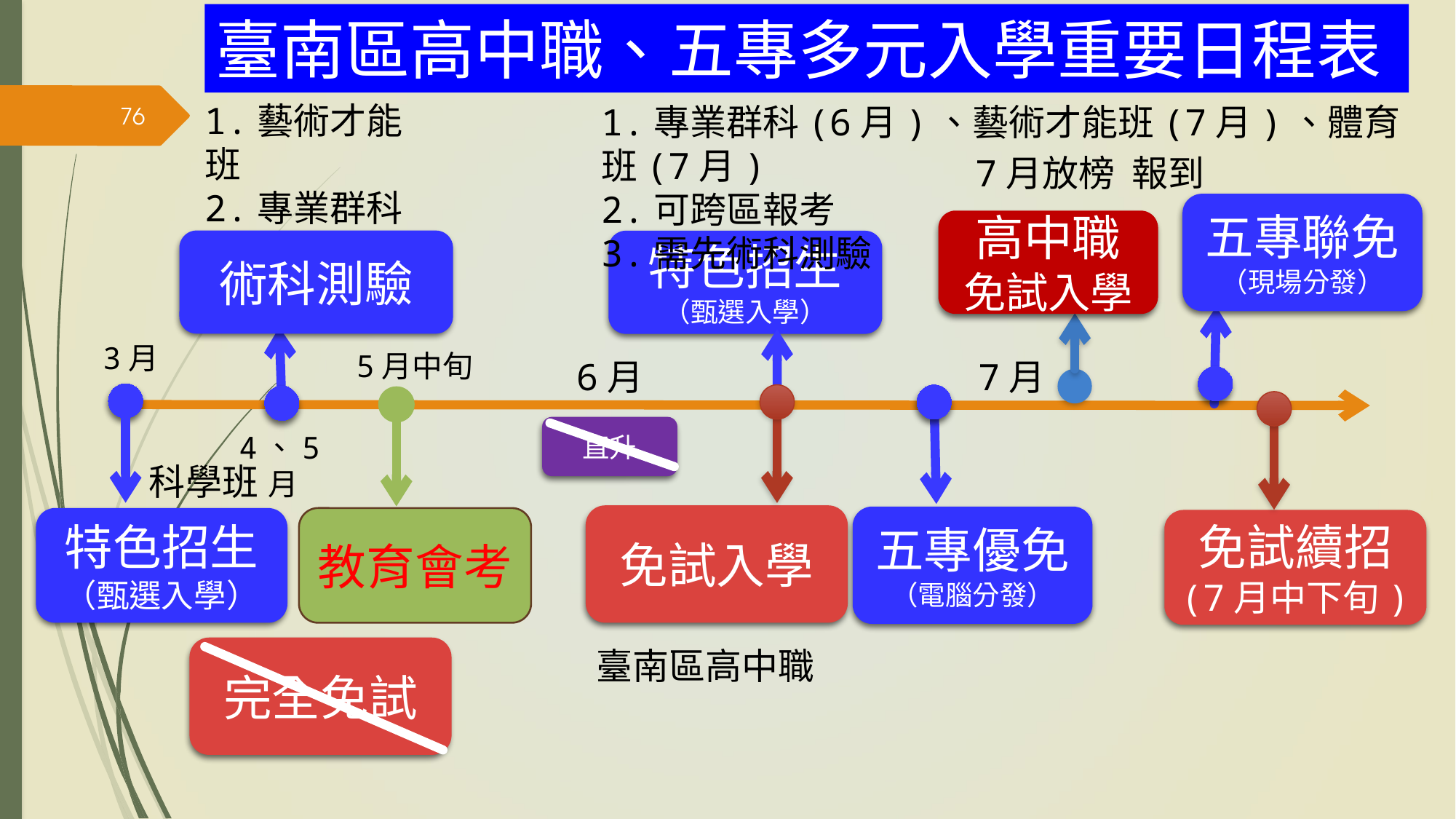

臺南區高中職、五專多元入學重要日程表
1.藝術才能班
2.專業群科
3.體育班
術科測驗

4、5月
76
1.專業群科(6月)、藝術才能班(7月)、體育班(7月)
2.可跨區報考
3.需先術科測驗
特色招生
（甄選入學）
7月放榜  報到
高中職
免試入學

五專聯免（現場分發）

3月

 科學班
特色招生
（甄選入學）
5月中旬

教育會考
7月
6月

免試入學
  臺南區高中職

五專優免（電腦分發）

免試續招
(7月中下旬)
直升
完全免試